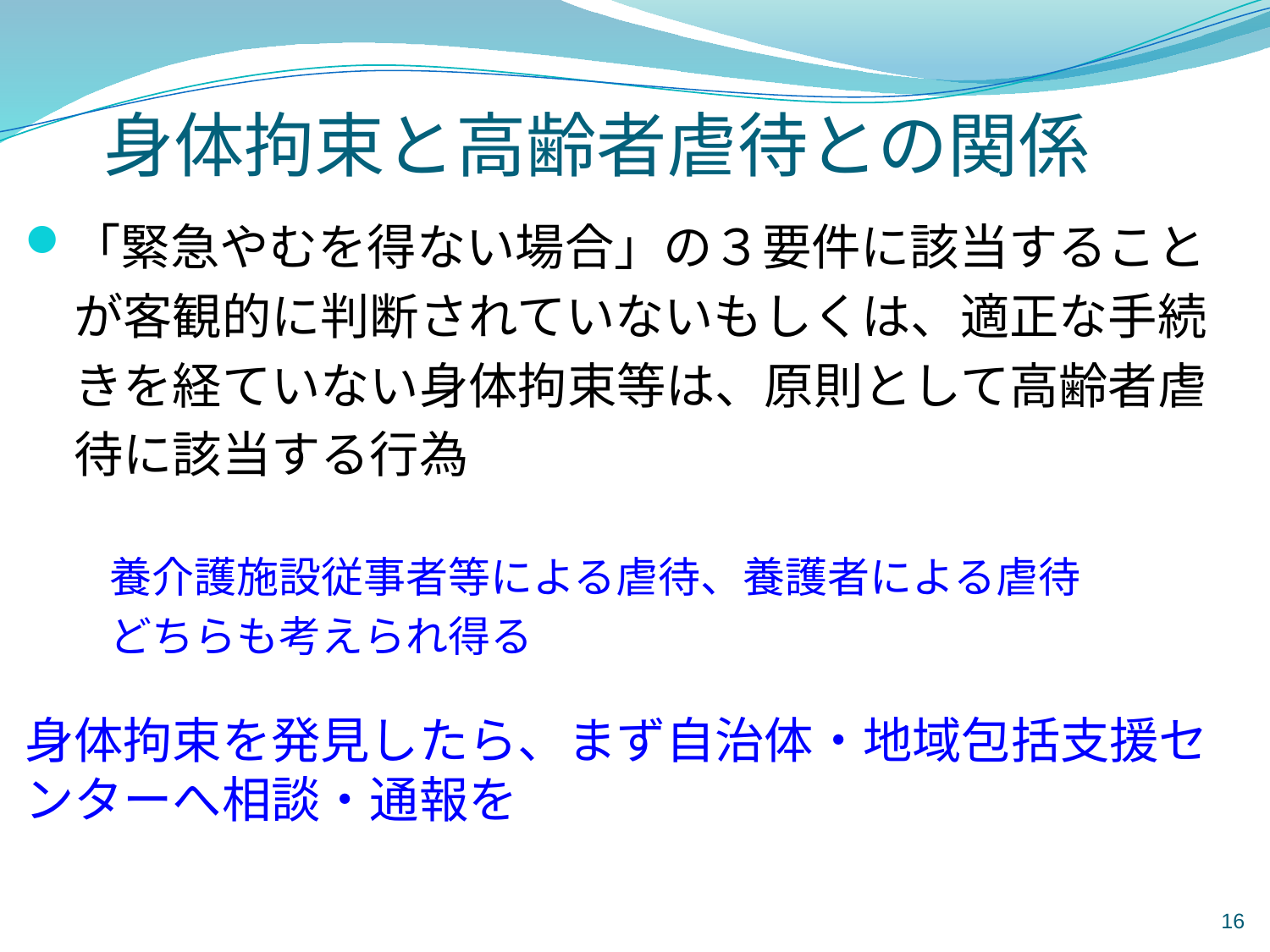

# 身体拘束と高齢者虐待との関係
「緊急やむを得ない場合」の３要件に該当すること
　が客観的に判断されていないもしくは、適正な手続
　きを経ていない身体拘束等は、原則として高齢者虐
　待に該当する行為

　　養介護施設従事者等による虐待、養護者による虐待
　　どちらも考えられ得る

身体拘束を発見したら、まず自治体・地域包括支援センターへ相談・通報を

16